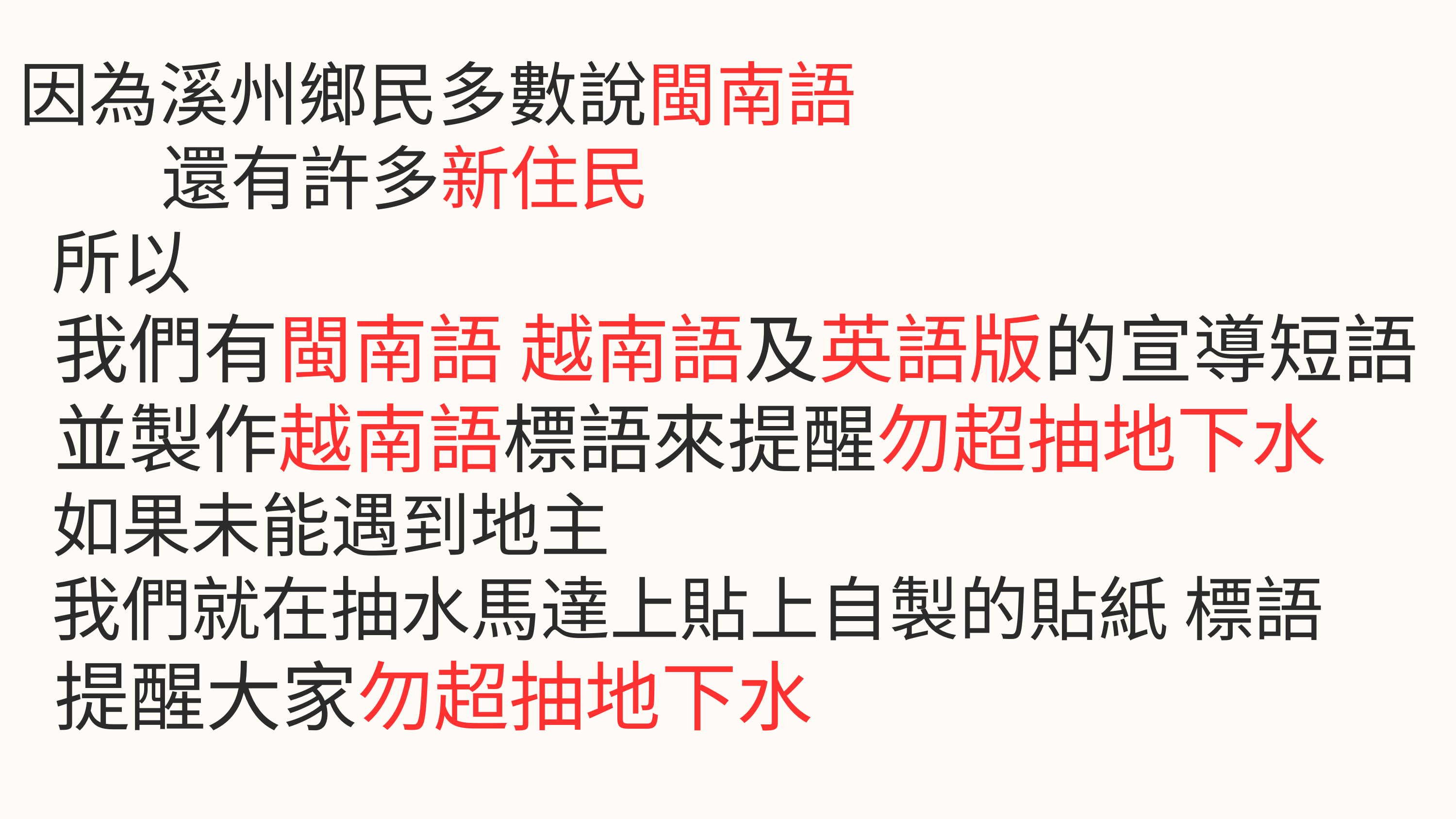

因為溪州鄉民多數說閩南語
        還有許多新住民
 所以
 我們有閩南語 越南語及英語版的宣導短語
 並製作越南語標語來提醒勿超抽地下水
 如果未能遇到地主
 我們就在抽水馬達上貼上自製的貼紙 標語
 提醒大家勿超抽地下水